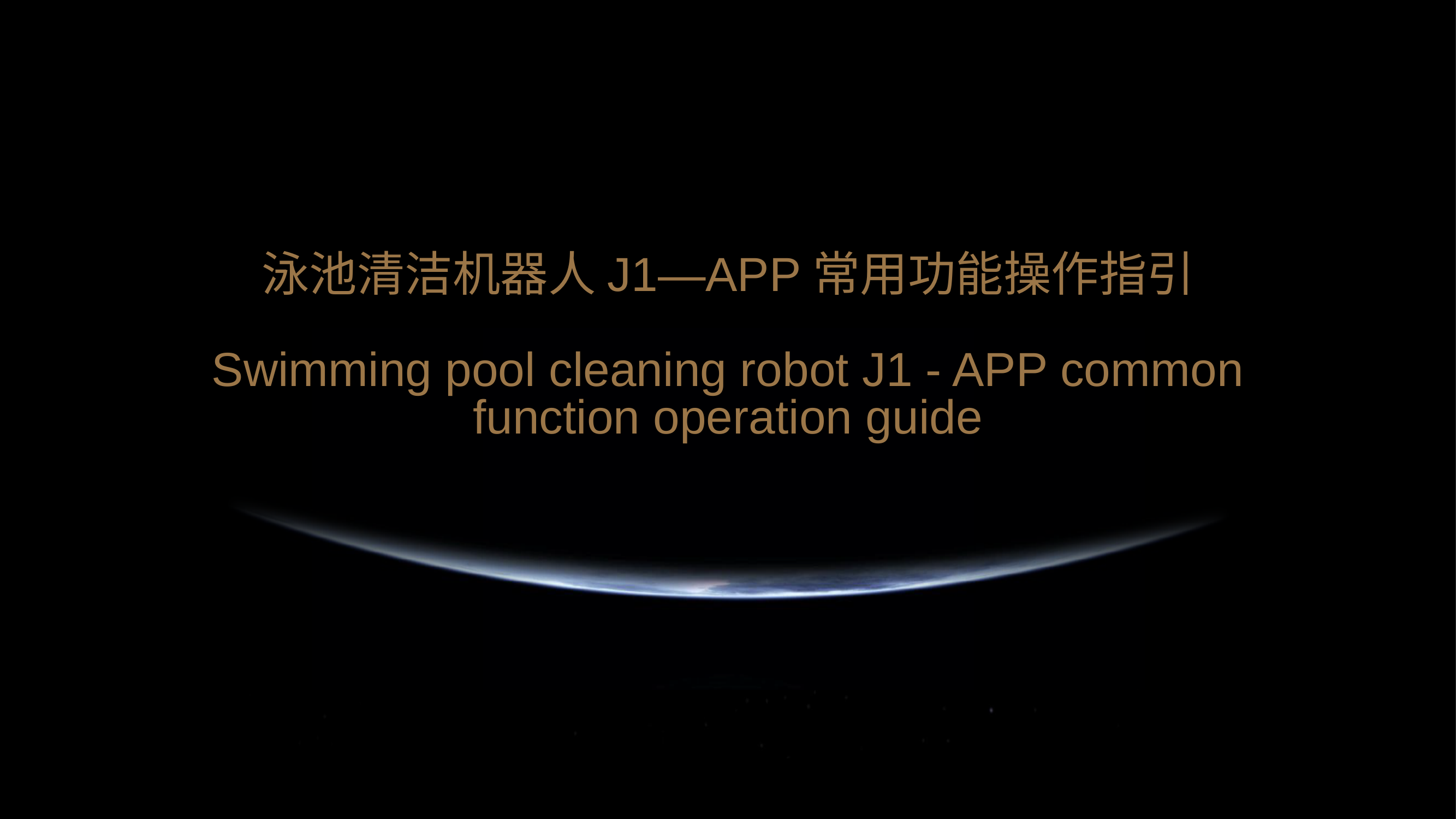

泳池清洁机器人J1—APP常用功能操作指引

Swimming pool cleaning robot J1 - APP common function operation guide